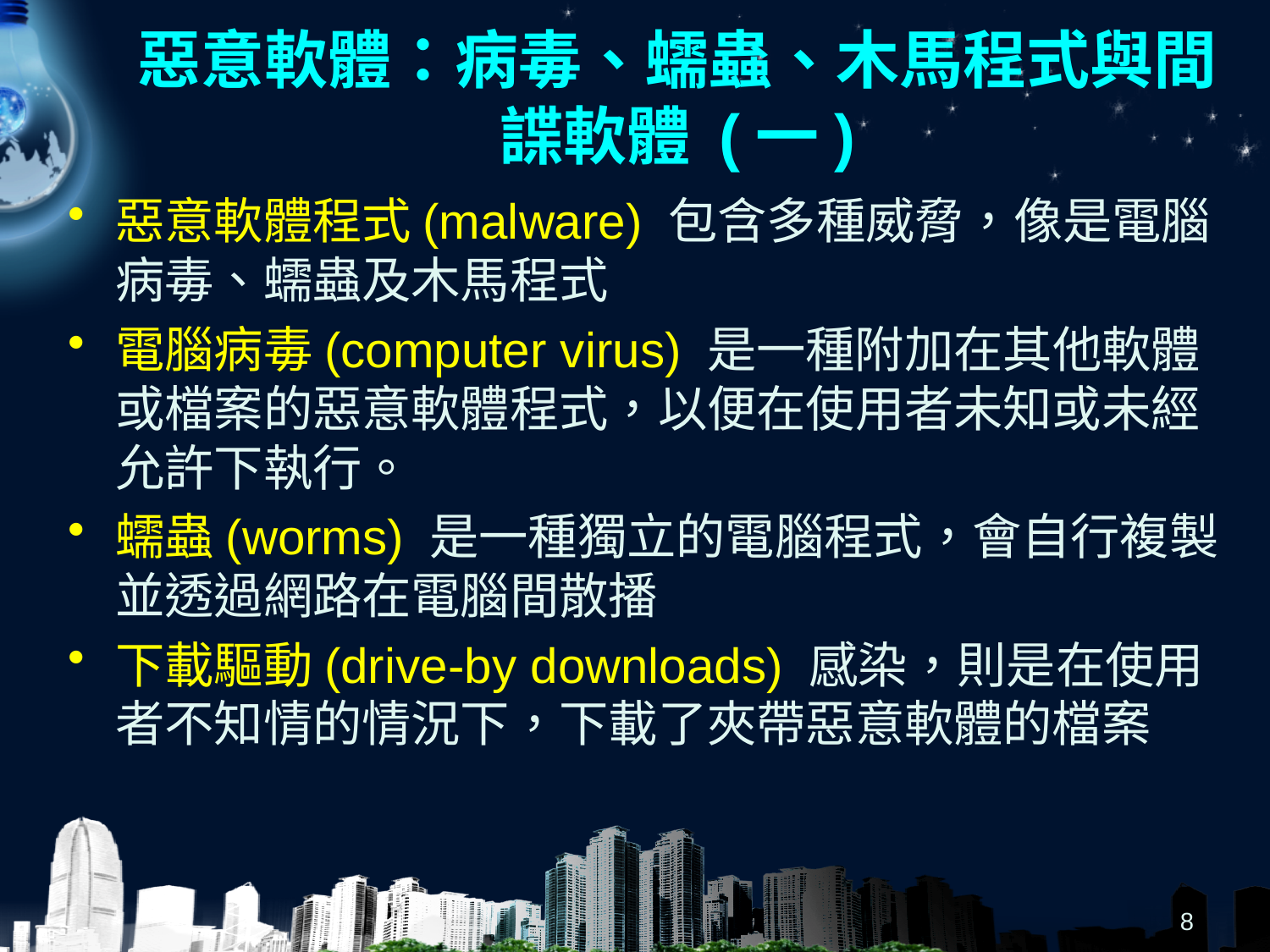

# 惡意軟體：病毒、蠕蟲、木馬程式與間諜軟體 (一)
惡意軟體程式(malware) 包含多種威脅，像是電腦病毒、蠕蟲及木馬程式
電腦病毒(computer virus) 是一種附加在其他軟體或檔案的惡意軟體程式，以便在使用者未知或未經允許下執行。
蠕蟲(worms) 是一種獨立的電腦程式，會自行複製並透過網路在電腦間散播
下載驅動(drive-by downloads) 感染，則是在使用者不知情的情況下，下載了夾帶惡意軟體的檔案
8